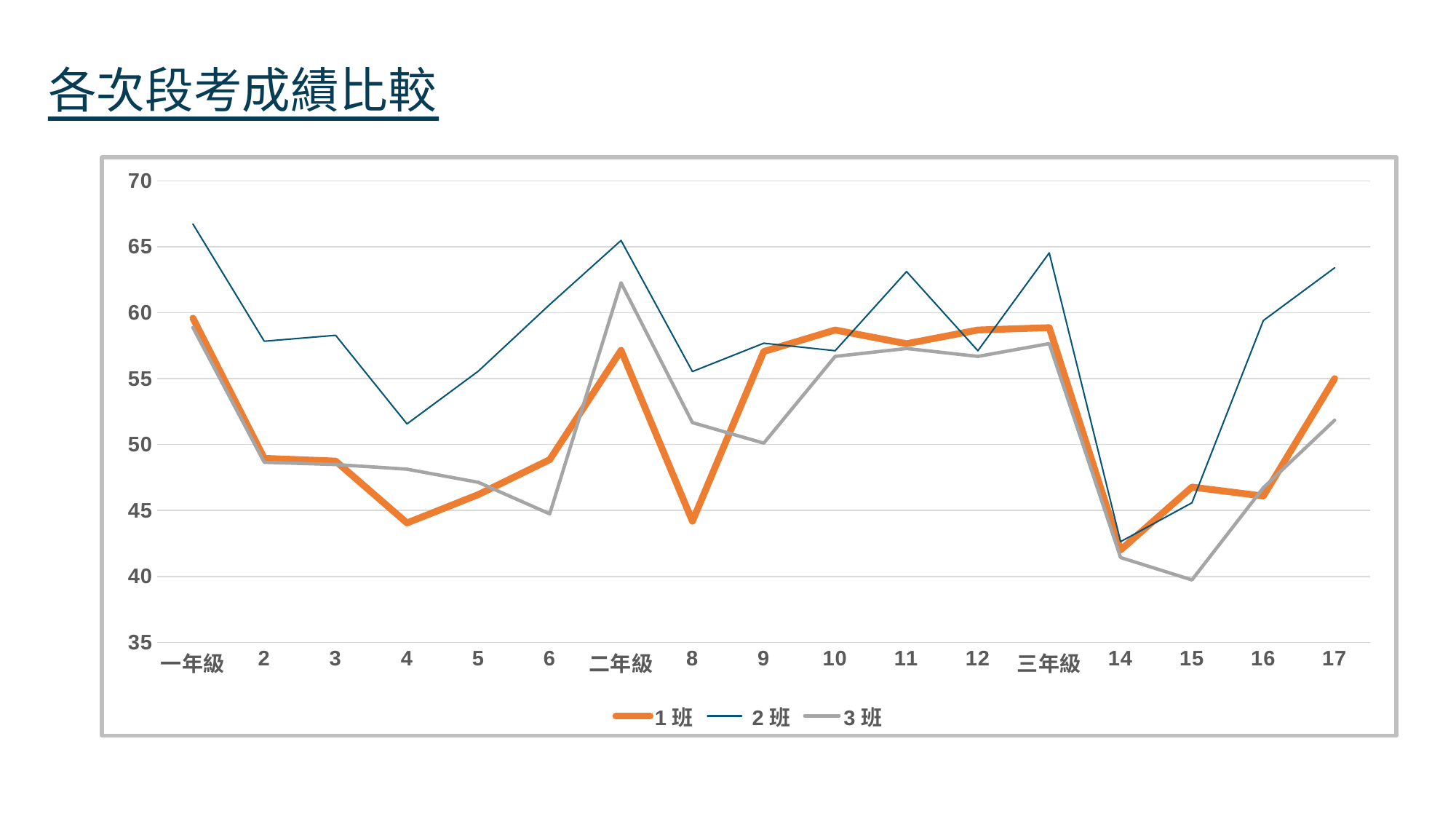

各次段考成績比較

### Chart

| Category | 1班 |  2班 | 3班 |
|---|---|---|---|
| 一年級 | 59.58 | 66.72 | 58.87 |
| 2 | 48.95 | 57.83 | 48.65 |
| 3 | 48.74 | 58.28 | 48.48 |
| 4 | 44.05 | 51.56 | 48.13 |
| 5 | 46.2 | 55.56 | 47.13 |
| 6 | 48.85 | 60.61 | 44.74 |
| 二年級 | 57.14 | 65.47 | 62.26 |
| 8 | 44.18 | 55.53 | 51.66 |
| 9 | 57.05 | 57.68 | 50.1 |
| 10 | 58.68 | 57.11 | 56.68 |
| 11 | 57.64 | 63.11 | 57.28 |
| 12 | 58.68 | 57.11 | 56.68 |
| 三年級 | 58.86 | 64.53 | 57.65 |
| 14 | 42.0 | 42.63 | 41.43 |
| 15 | 46.77 | 45.58 | 39.73 |
| 16 | 46.09 | 59.4 | 46.72 |
| 17 | 55.0 | 63.4 | 51.84 |